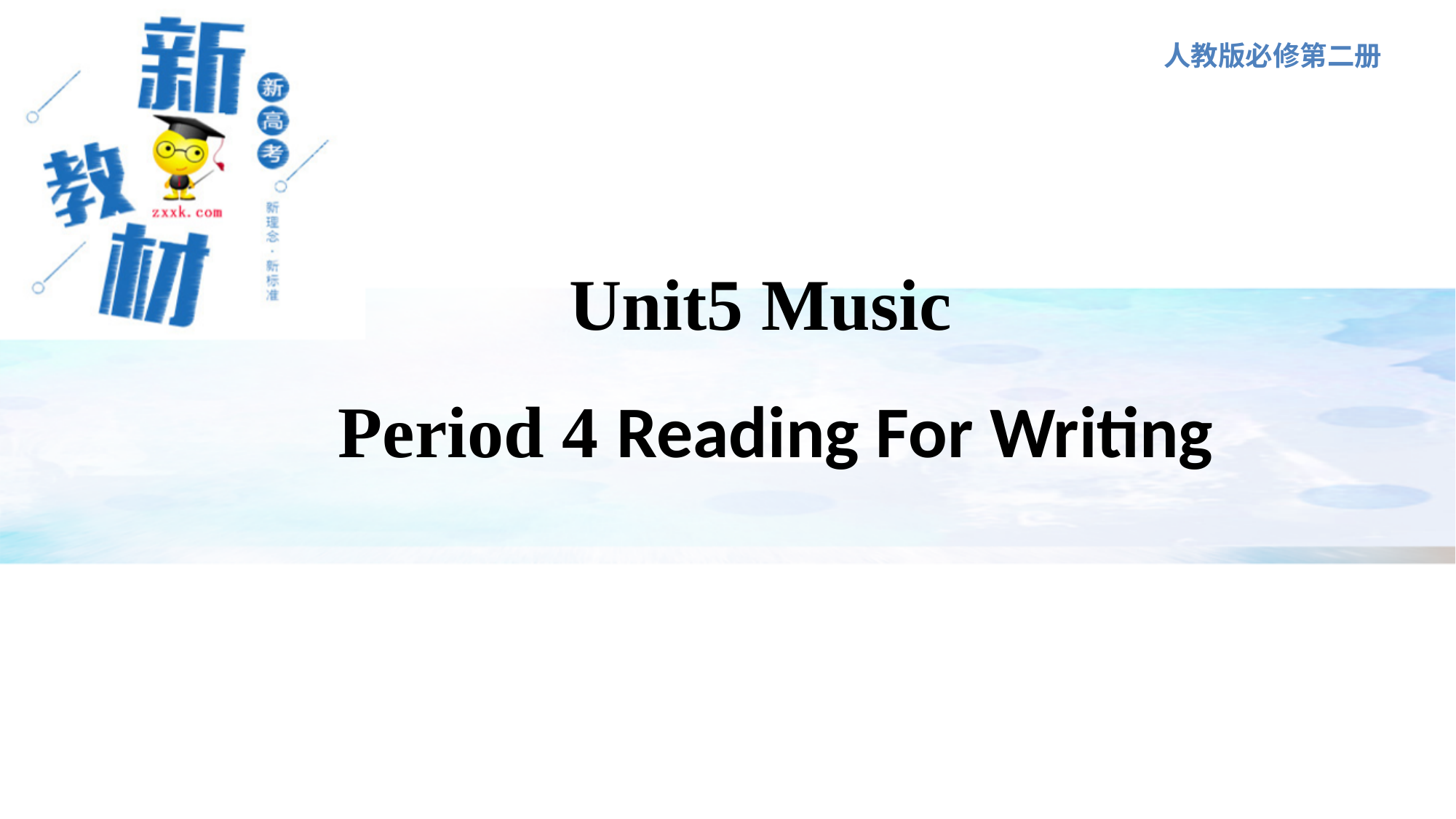

人教版必修第二册
Unit5 Music
Period 4 Reading For Writing